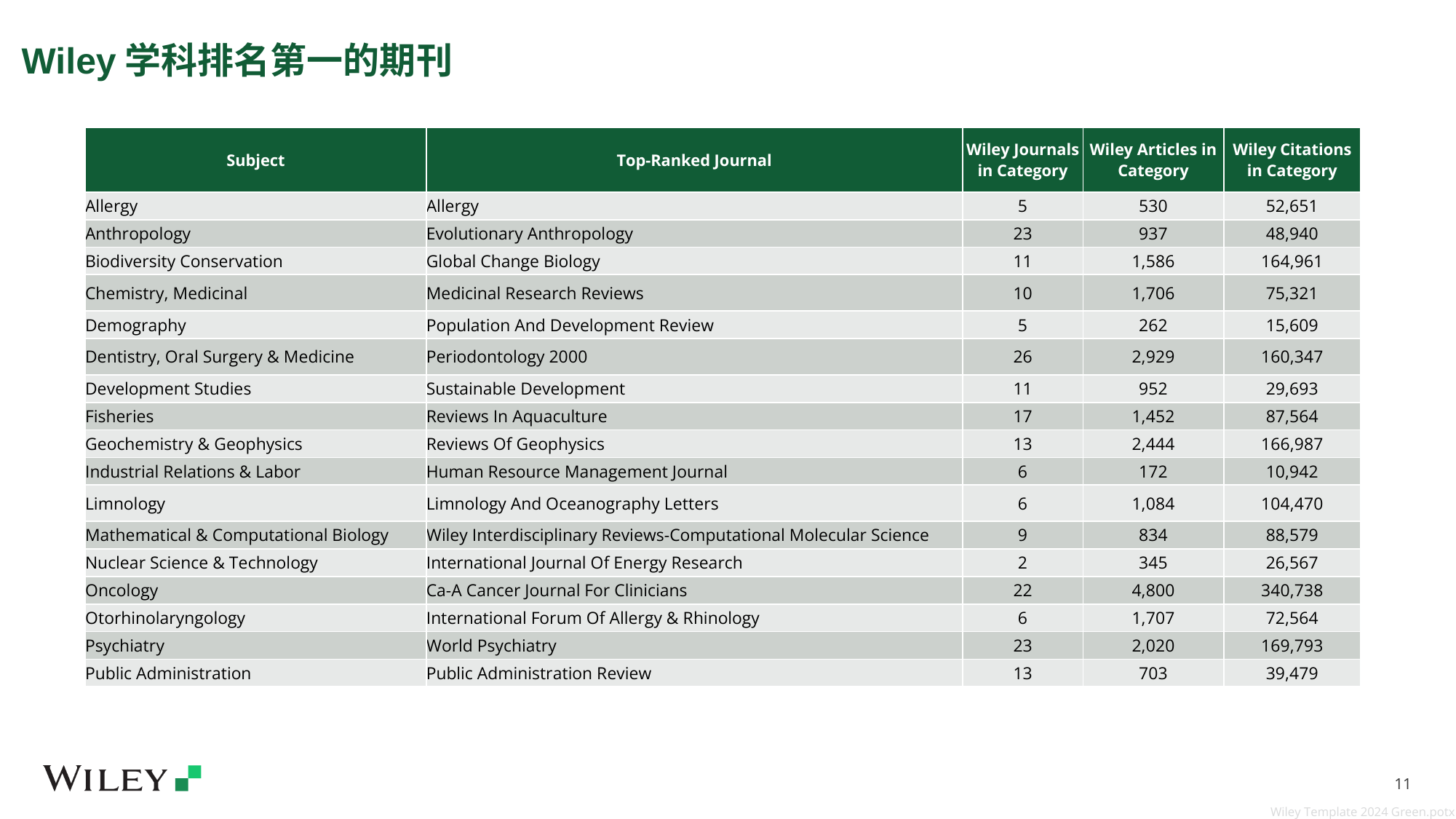

# Wiley学科排名第一的期刊
| Subject | Top-Ranked Journal | Wiley Journals in Category | Wiley Articles in Category | Wiley Citations in Category |
| --- | --- | --- | --- | --- |
| Allergy | Allergy | 5 | 530 | 52,651 |
| Anthropology | Evolutionary Anthropology | 23 | 937 | 48,940 |
| Biodiversity Conservation | Global Change Biology | 11 | 1,586 | 164,961 |
| Chemistry, Medicinal | Medicinal Research Reviews | 10 | 1,706 | 75,321 |
| Demography | Population And Development Review | 5 | 262 | 15,609 |
| Dentistry, Oral Surgery & Medicine | Periodontology 2000 | 26 | 2,929 | 160,347 |
| Development Studies | Sustainable Development | 11 | 952 | 29,693 |
| Fisheries | Reviews In Aquaculture | 17 | 1,452 | 87,564 |
| Geochemistry & Geophysics | Reviews Of Geophysics | 13 | 2,444 | 166,987 |
| Industrial Relations & Labor | Human Resource Management Journal | 6 | 172 | 10,942 |
| Limnology | Limnology And Oceanography Letters | 6 | 1,084 | 104,470 |
| Mathematical & Computational Biology | Wiley Interdisciplinary Reviews-Computational Molecular Science | 9 | 834 | 88,579 |
| Nuclear Science & Technology | International Journal Of Energy Research | 2 | 345 | 26,567 |
| Oncology | Ca-A Cancer Journal For Clinicians | 22 | 4,800 | 340,738 |
| Otorhinolaryngology | International Forum Of Allergy & Rhinology | 6 | 1,707 | 72,564 |
| Psychiatry | World Psychiatry | 23 | 2,020 | 169,793 |
| Public Administration | Public Administration Review | 13 | 703 | 39,479 |